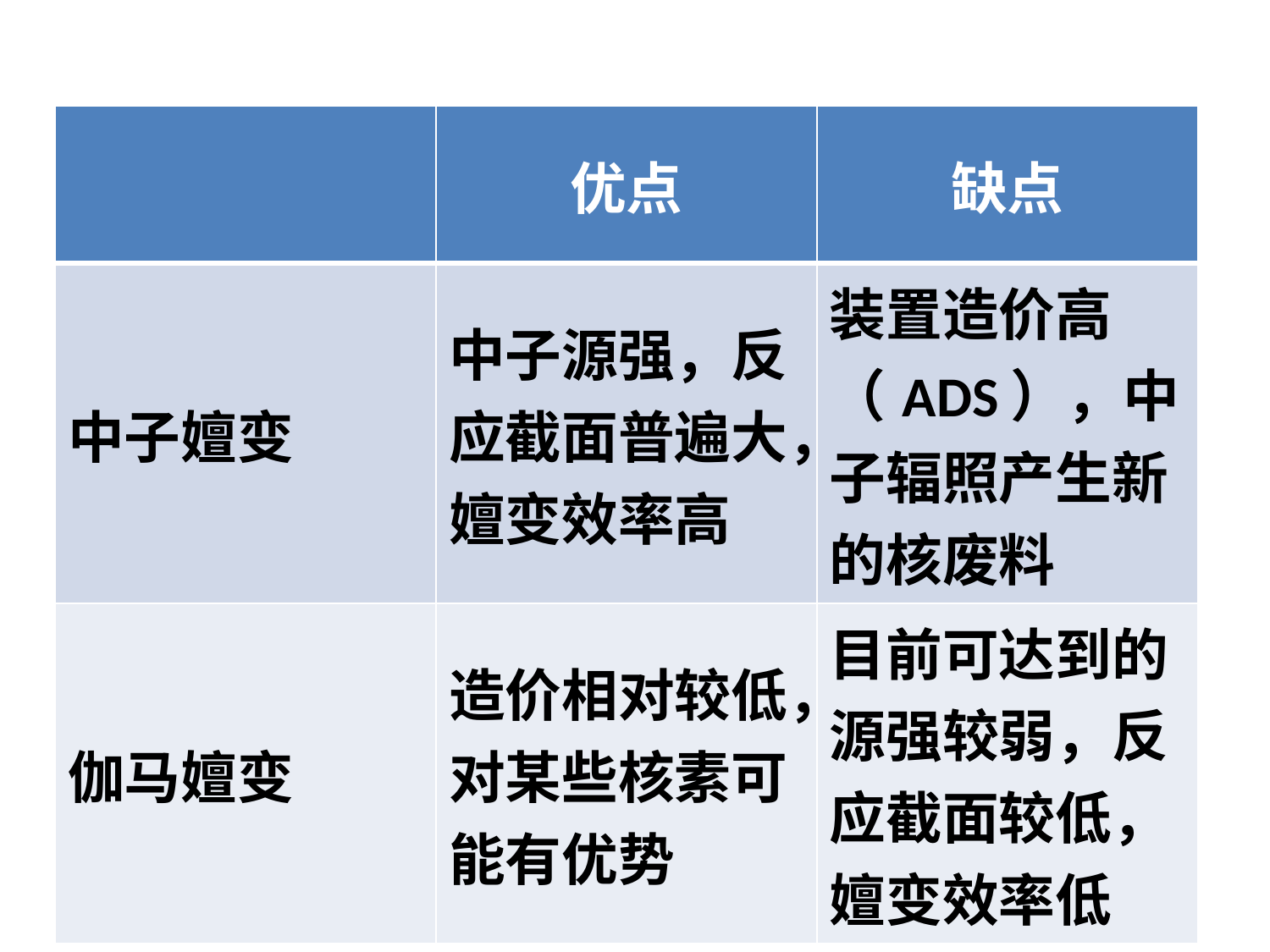

|  | 优点 | 缺点 |
| --- | --- | --- |
| 中子嬗变 | 中子源强，反应截面普遍大，嬗变效率高 | 装置造价高（ADS），中子辐照产生新的核废料 |
| 伽马嬗变 | 造价相对较低，对某些核素可能有优势 | 目前可达到的源强较弱，反应截面较低，嬗变效率低 |